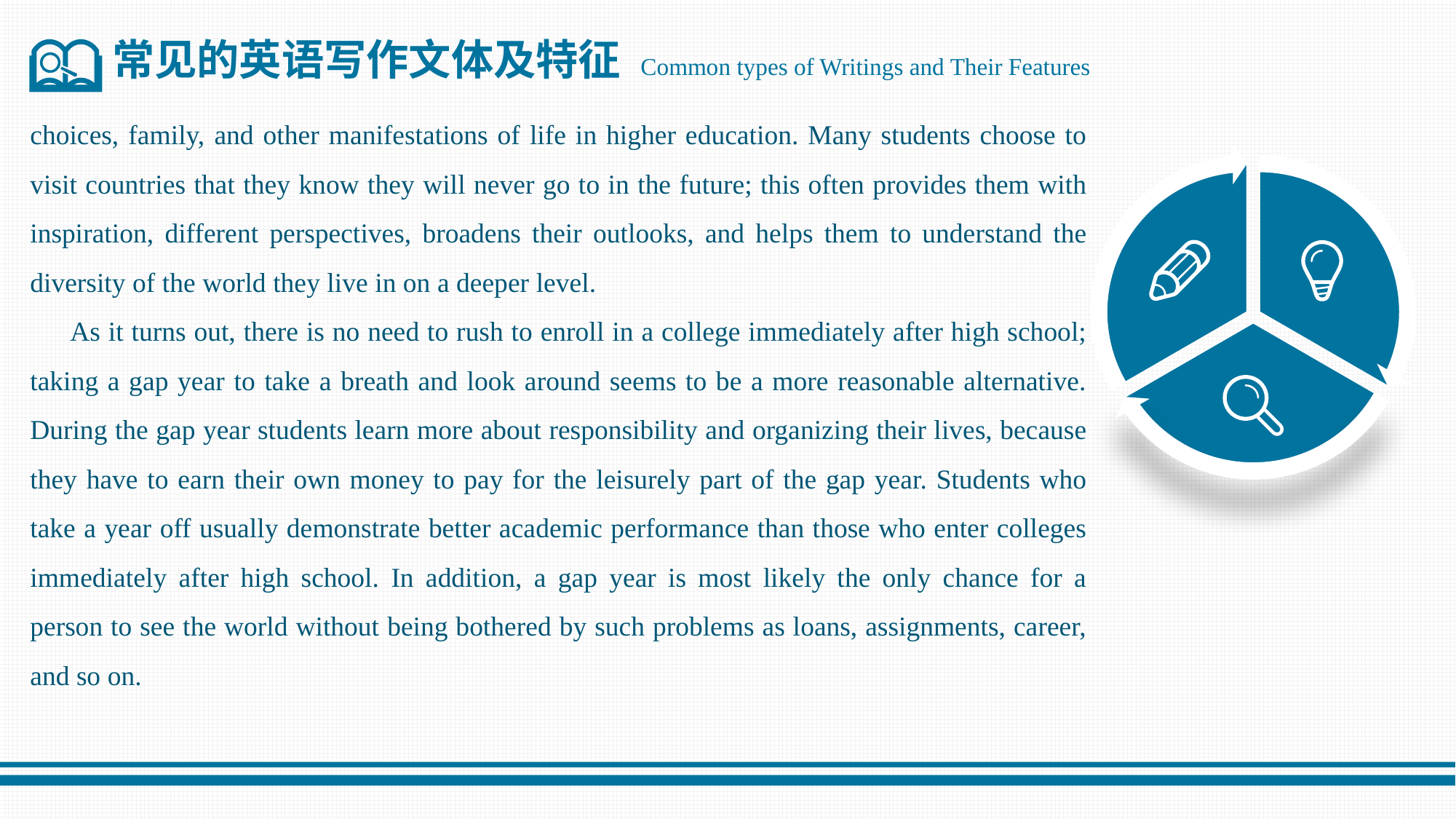

常见的英语写作文体及特征 Common types of Writings and Their Features

choices, family, and other manifestations of life in higher education. Many students choose to visit countries that they know they will never go to in the future; this often provides them with inspiration, different perspectives, broadens their outlooks, and helps them to understand the diversity of the world they live in on a deeper level.
     As it turns out, there is no need to rush to enroll in a college immediately after high school; taking a gap year to take a breath and look around seems to be a more reasonable alternative. During the gap year students learn more about responsibility and organizing their lives, because they have to earn their own money to pay for the leisurely part of the gap year. Students who take a year off usually demonstrate better academic performance than those who enter colleges immediately after high school. In addition, a gap year is most likely the only chance for a person to see the world without being bothered by such problems as loans, assignments, career, and so on.